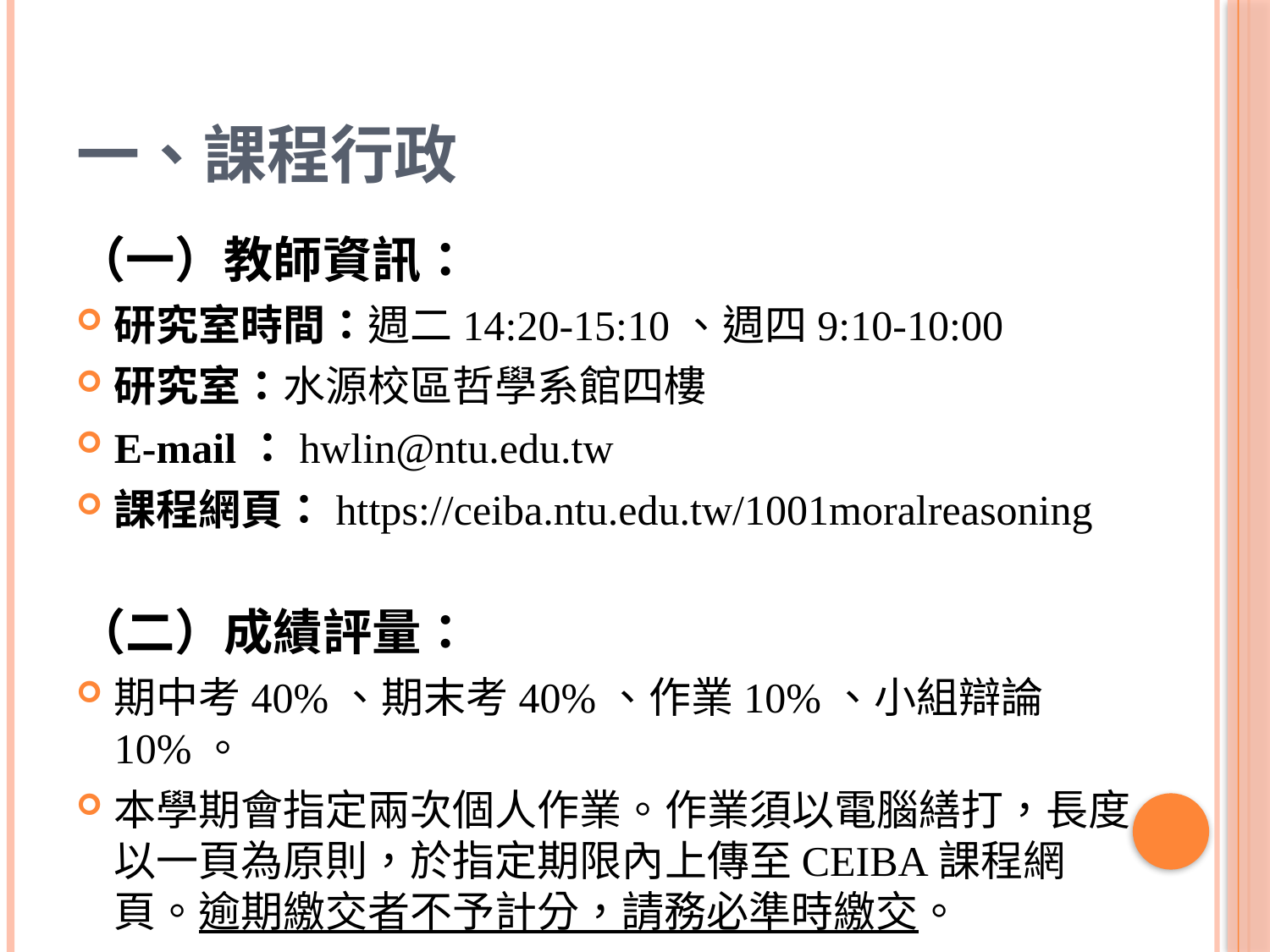

# 一、課程行政
（一）教師資訊：
研究室時間：週二14:20-15:10、週四9:10-10:00
研究室：水源校區哲學系館四樓
E-mail：hwlin@ntu.edu.tw
課程網頁：https://ceiba.ntu.edu.tw/1001moralreasoning

（二）成績評量：
期中考40%、期末考40%、作業10%、小組辯論10%。
本學期會指定兩次個人作業。作業須以電腦繕打，長度以一頁為原則，於指定期限內上傳至CEIBA課程網頁。逾期繳交者不予計分，請務必準時繳交。